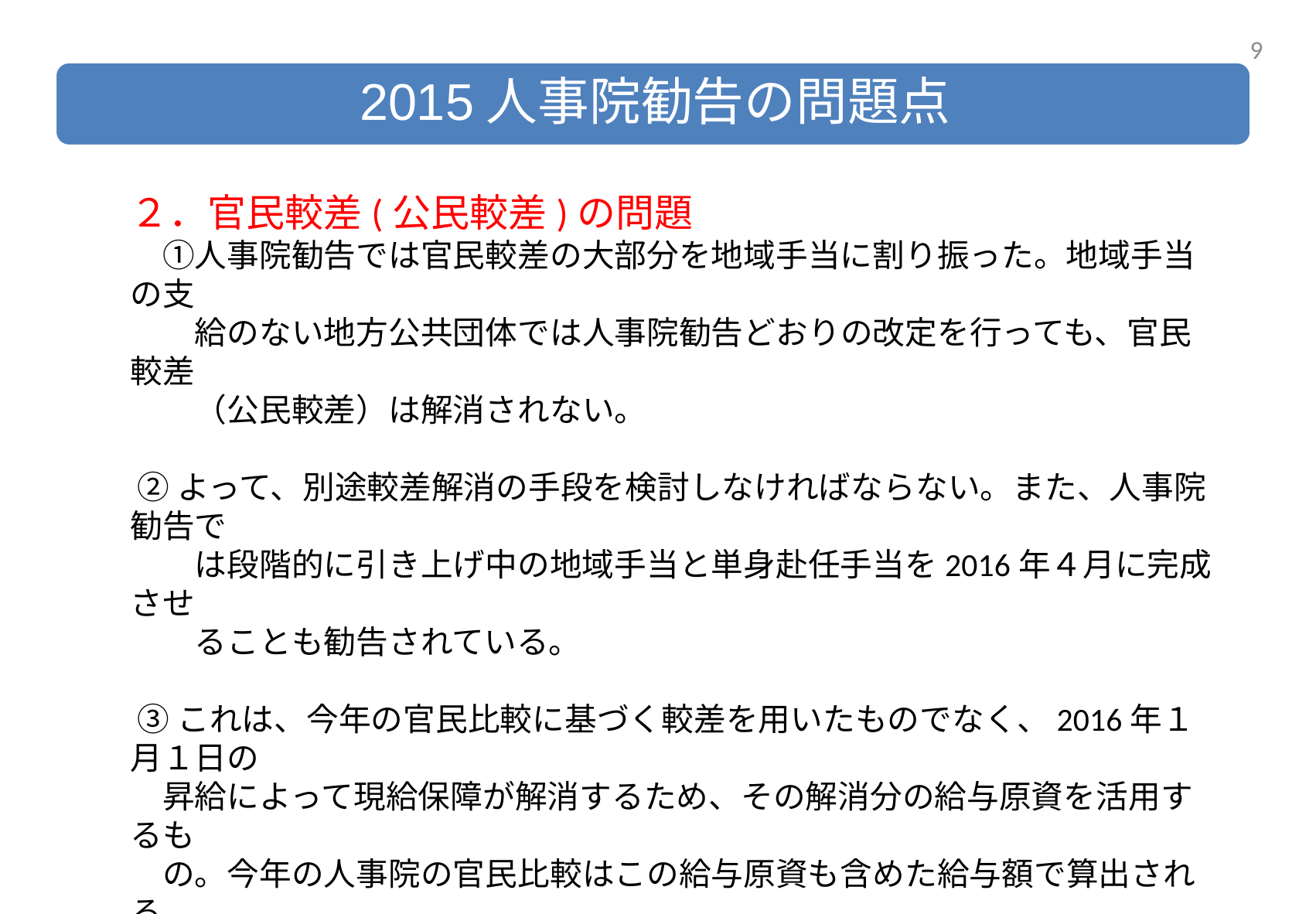

9
2015人事院勧告の問題点
２．官民較差(公民較差)の問題
　①人事院勧告では官民較差の大部分を地域手当に割り振った。地域手当の支
　　給のない地方公共団体では人事院勧告どおりの改定を行っても、官民較差
　　（公民較差）は解消されない。

 ②よって、別途較差解消の手段を検討しなければならない。また、人事院勧告で
　　は段階的に引き上げ中の地域手当と単身赴任手当を2016年４月に完成させ
　　ることも勧告されている。

 ③これは、今年の官民比較に基づく較差を用いたものでなく、2016年１月１日の
　昇給によって現給保障が解消するため、その解消分の給与原資を活用するも
　の。今年の人事院の官民比較はこの給与原資も含めた給与額で算出される。

 ④したがって、人事院勧告を参考にしている各地方公共団体においては、2016
　年１月１日昇給で解消する現給保障額の配分先についても、配分先を決めて
　おかなければ、その分給与水準が低くなる。